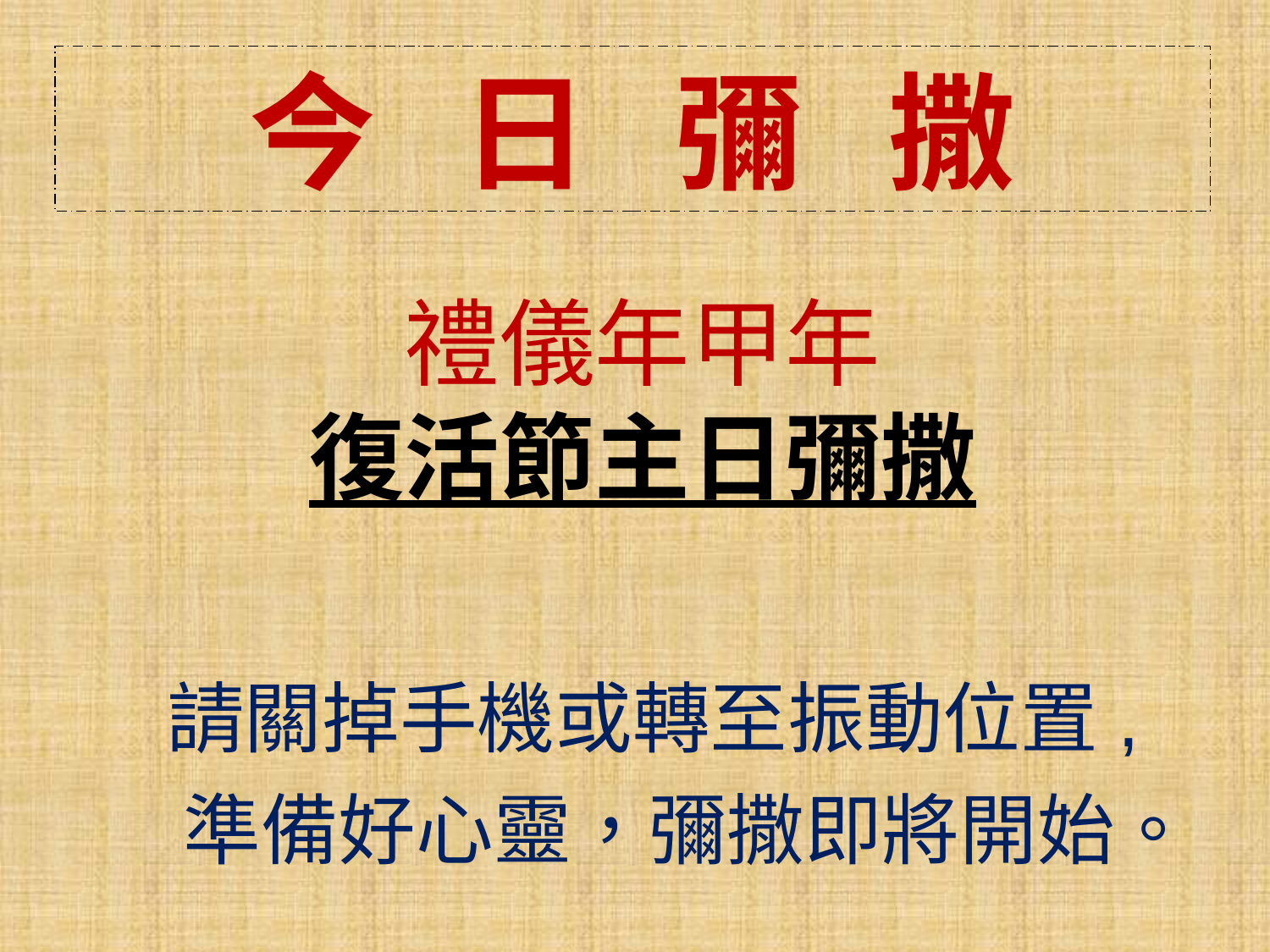

今   日   彌   撒

禮儀年甲年
復活節主日彌撒

請關掉手機或轉至振動位置,
   準備好心靈，彌撒即將開始。